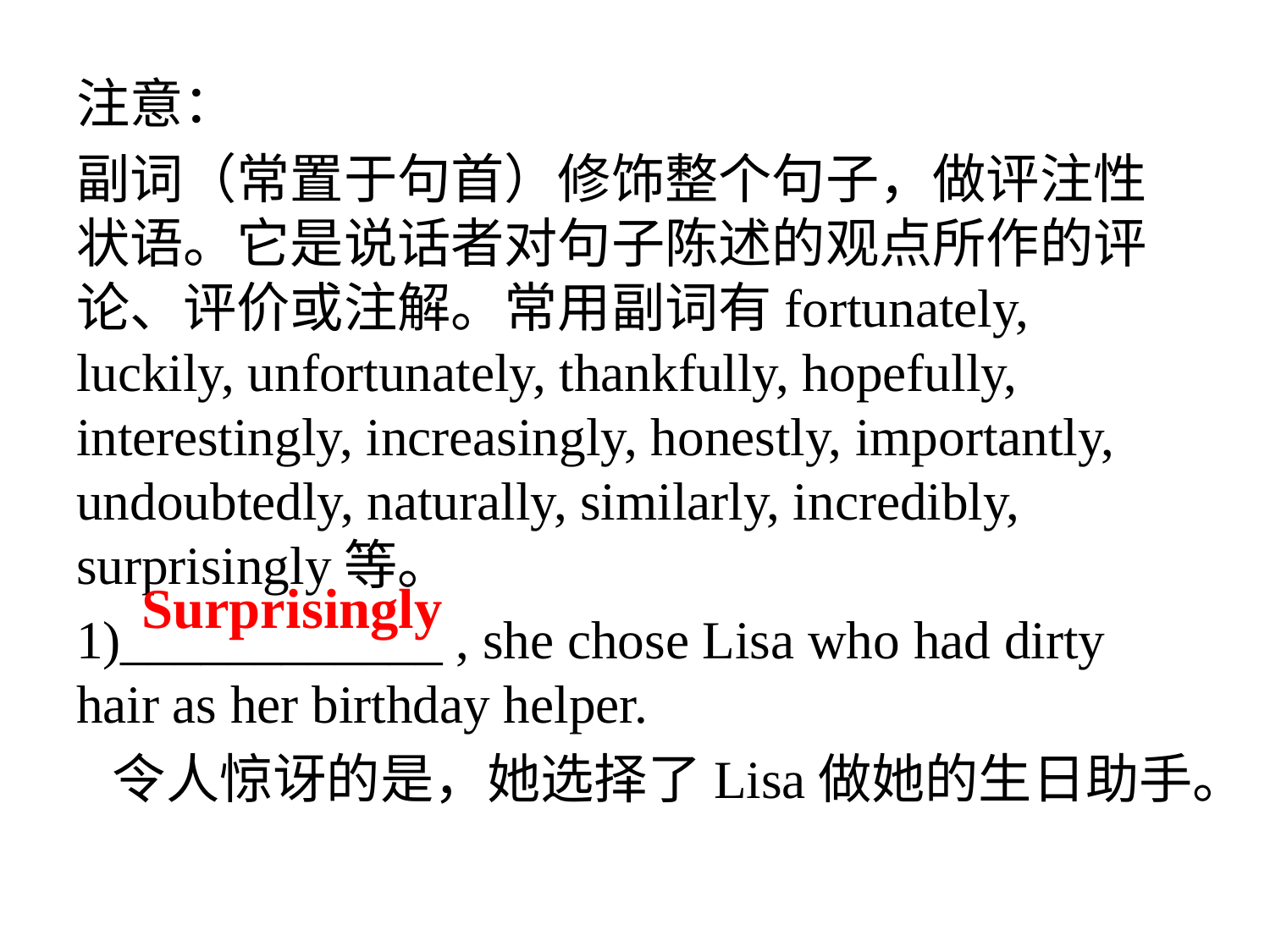

注意：
副词（常置于句首）修饰整个句子，做评注性状语。它是说话者对句子陈述的观点所作的评论、评价或注解。常用副词有fortunately, luckily, unfortunately, thankfully, hopefully, interestingly, increasingly, honestly, importantly, undoubtedly, naturally, similarly, incredibly, surprisingly等。
1)____________ , she chose Lisa who had dirty hair as her birthday helper.
  令人惊讶的是，她选择了Lisa做她的生日助手。
 Surprisingly